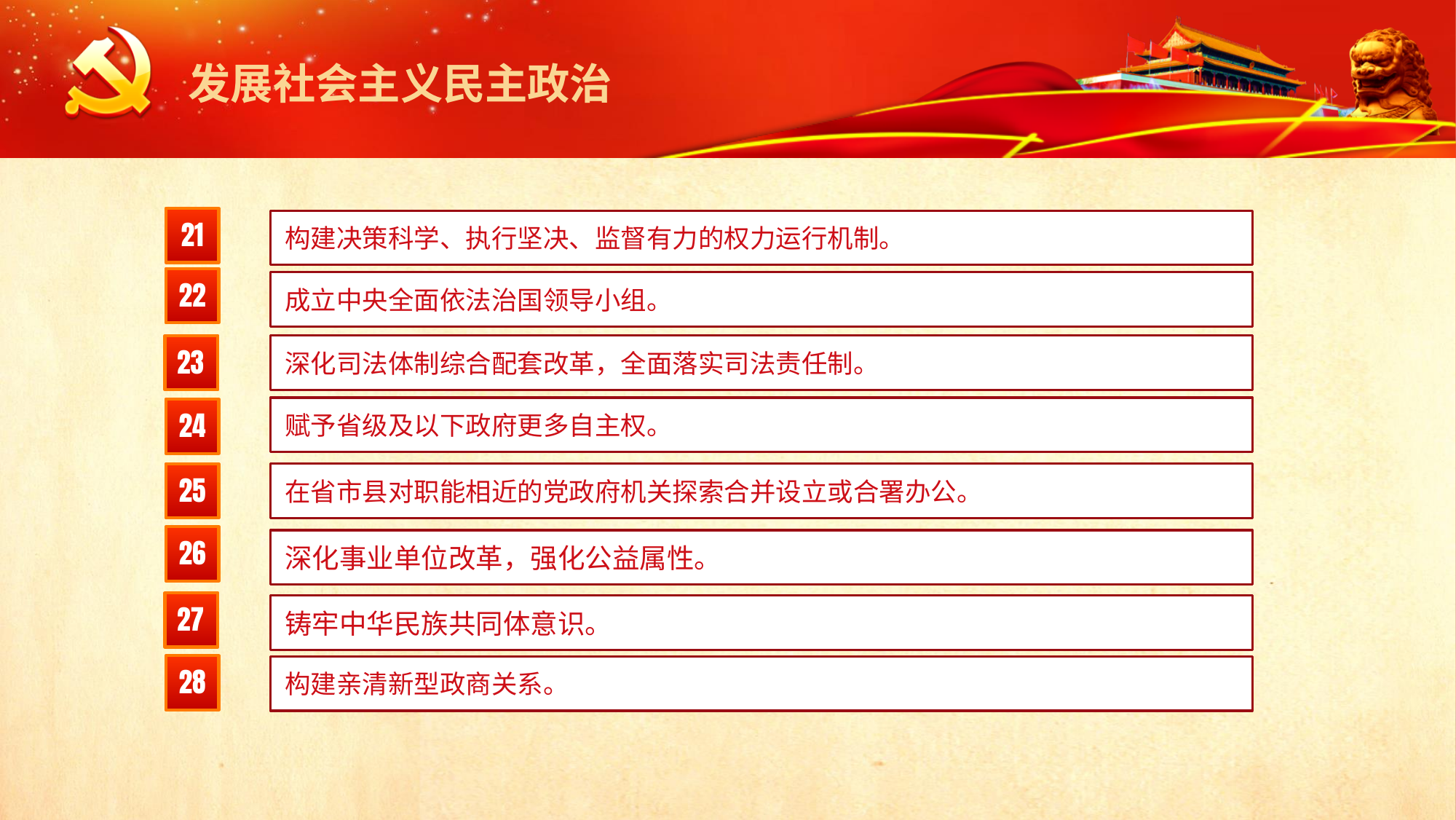

发展社会主义民主政治

21
构建决策科学、执行坚决、监督有力的权力运行机制。

22
成立中央全面依法治国领导小组。

23
深化司法体制综合配套改革，全面落实司法责任制。
赋予省级及以下政府更多自主权。

24

25
在省市县对职能相近的党政府机关探索合并设立或合署办公。

26
深化事业单位改革，强化公益属性。

27
铸牢中华民族共同体意识。

28
构建亲清新型政商关系。